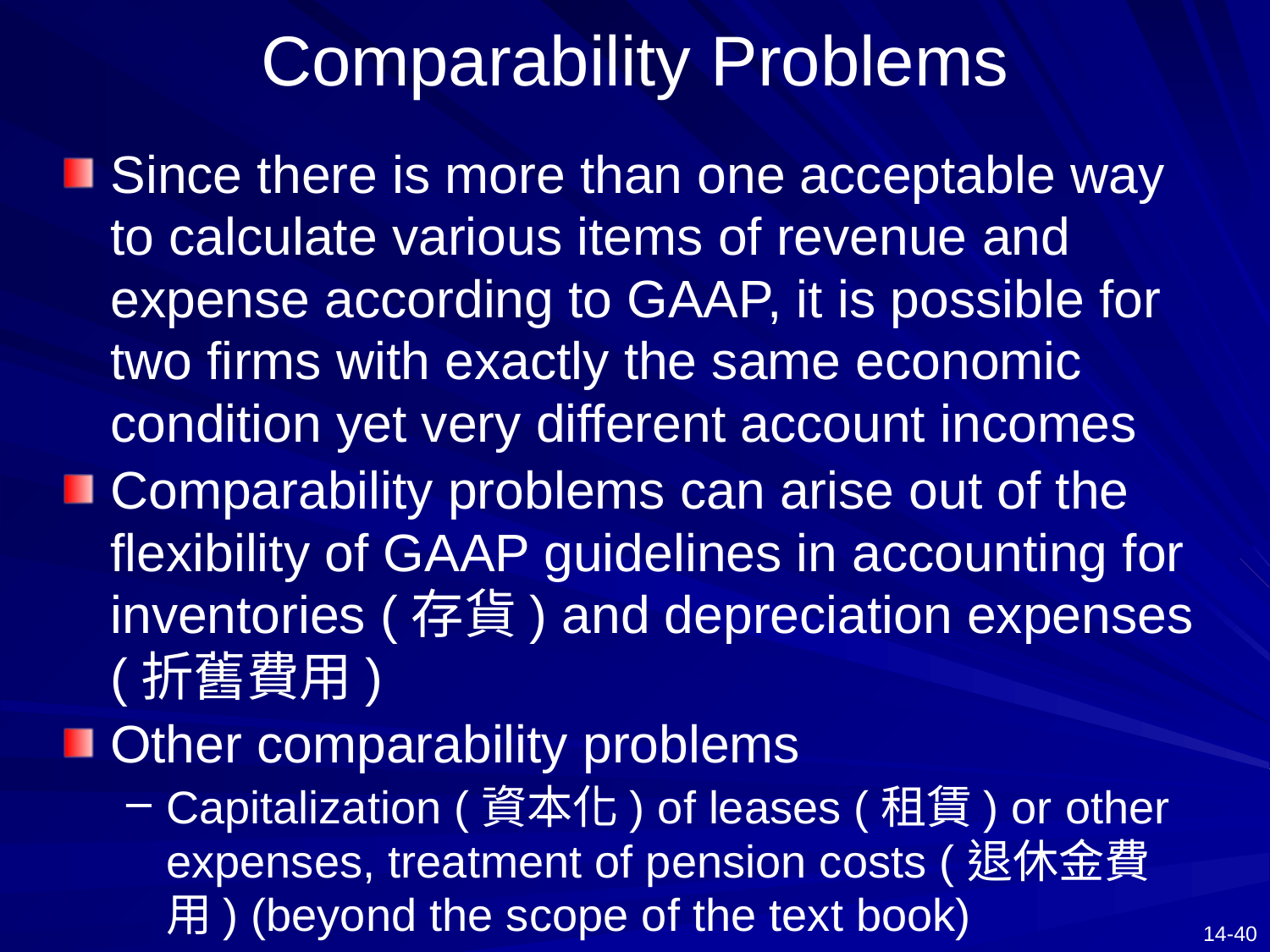

# Comparability Problems
Since there is more than one acceptable way to calculate various items of revenue and expense according to GAAP, it is possible for two firms with exactly the same economic condition yet very different account incomes
Comparability problems can arise out of the flexibility of GAAP guidelines in accounting for inventories (存貨) and depreciation expenses (折舊費用)
Other comparability problems
Capitalization (資本化) of leases (租賃) or other expenses, treatment of pension costs (退休金費用) (beyond the scope of the text book)